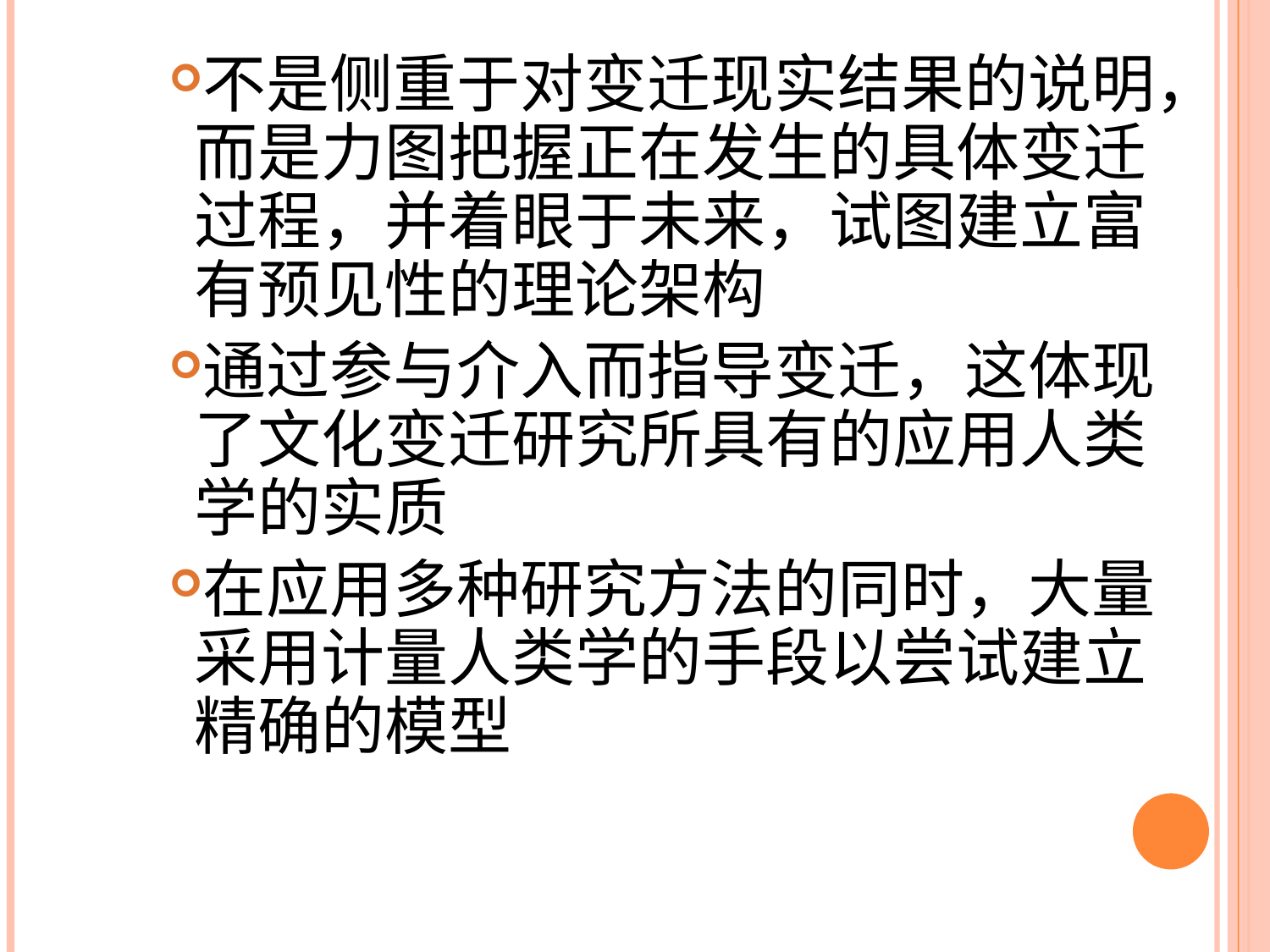

不是侧重于对变迁现实结果的说明，而是力图把握正在发生的具体变迁过程，并着眼于未来，试图建立富有预见性的理论架构
通过参与介入而指导变迁，这体现了文化变迁研究所具有的应用人类学的实质
在应用多种研究方法的同时，大量采用计量人类学的手段以尝试建立精确的模型